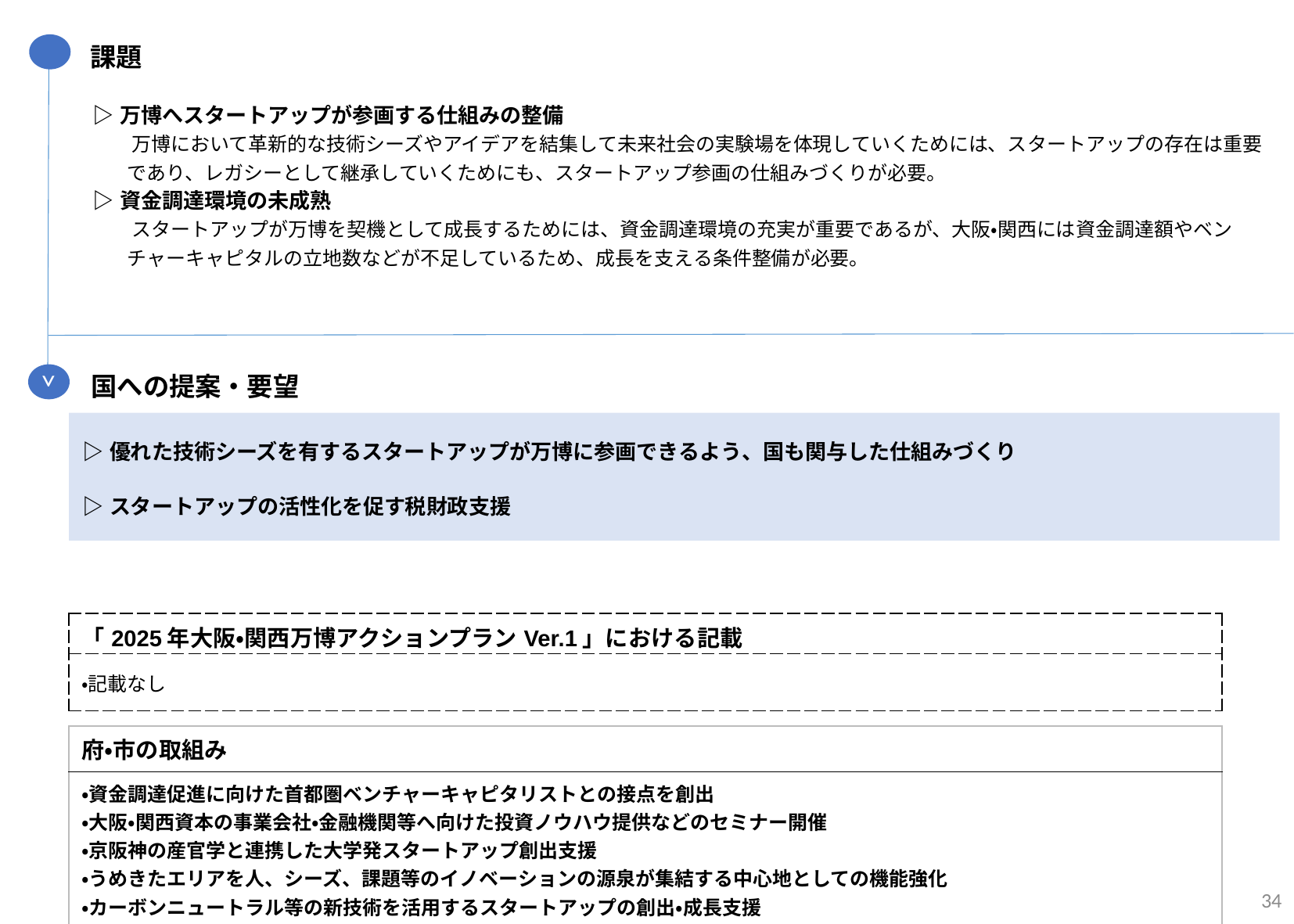

課題
| ▷万博へスタートアップが参画する仕組みの整備 　　万博において革新的な技術シーズやアイデアを結集して未来社会の実験場を体現していくためには、スタートアップの存在は重要であり、レガシーとして継承していくためにも、スタートアップ参画の仕組みづくりが必要。 |
| --- |
| ▷資金調達環境の未成熟 　　スタートアップが万博を契機として成長するためには、資金調達環境の充実が重要であるが、大阪・関西には資金調達額やベンチャーキャピタルの立地数などが不足しているため、成長を支える条件整備が必要。 |
>

国への提案・要望

| ▷優れた技術シーズを有するスタートアップが万博に参画できるよう、国も関与した仕組みづくり |
| --- |
| ▷スタートアップの活性化を促す税財政支援 |
| 「2025年大阪・関西万博アクションプランVer.1」における記載 |
| --- |
| ・記載なし |
| 府・市の取組み |
| --- |
| ・資金調達促進に向けた首都圏ベンチャーキャピタリストとの接点を創出 ・大阪・関西資本の事業会社・金融機関等へ向けた投資ノウハウ提供などのセミナー開催 ・京阪神の産官学と連携した大学発スタートアップ創出支援 ・うめきたエリアを人、シーズ、課題等のイノベーションの源泉が集結する中心地としての機能強化 ・カーボンニュートラル等の新技術を活用するスタートアップの創出・成長支援 |

34